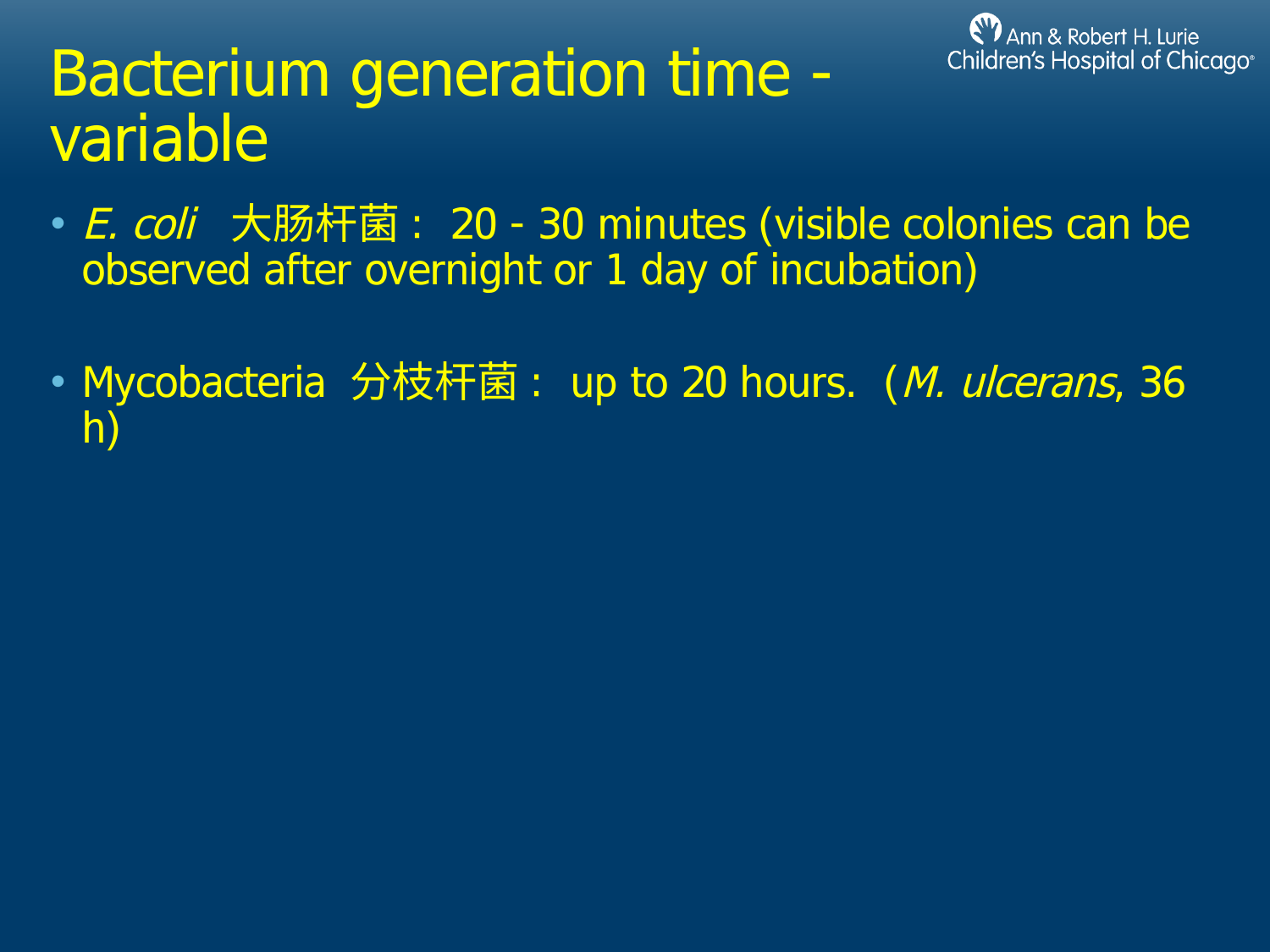

# Bacterium generation time - variable
E. coli  大肠杆菌:  20 - 30 minutes (visible colonies can be observed after overnight or 1 day of incubation)

Mycobacteria 分枝杆菌:  up to 20 hours.  (M. ulcerans, 36 h)